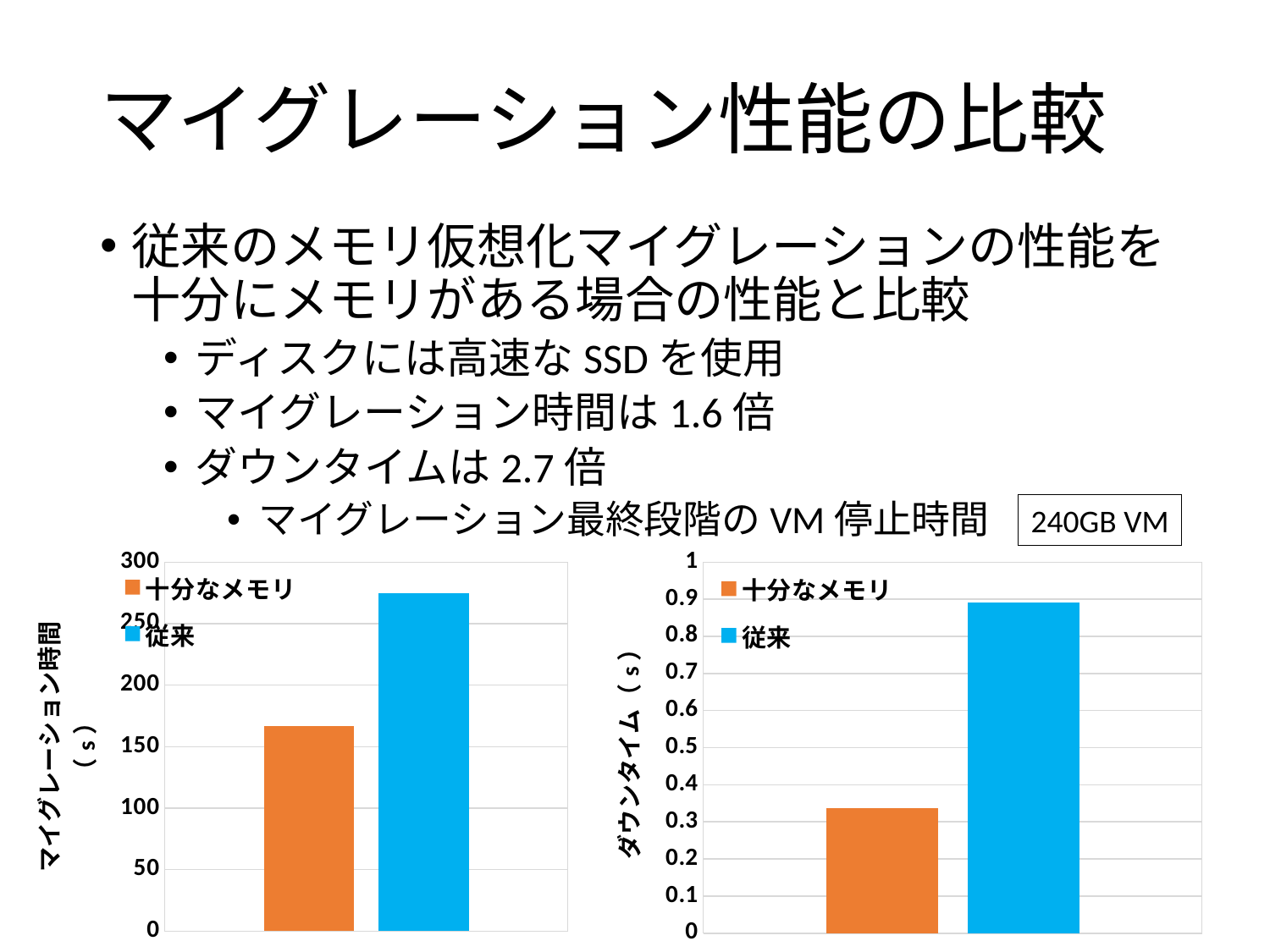

# マイグレーション性能の比較
従来のメモリ仮想化マイグレーションの性能を十分にメモリがある場合の性能と比較
ディスクには高速なSSDを使用
マイグレーション時間は1.6倍
ダウンタイムは2.7倍
マイグレーション最終段階のVM停止時間
240GB VM

### Chart

| Category | 十分なメモリ | 従来 |
|---|---|---|

### Chart

| Category | 十分なメモリ | 従来 |
|---|---|---|
6